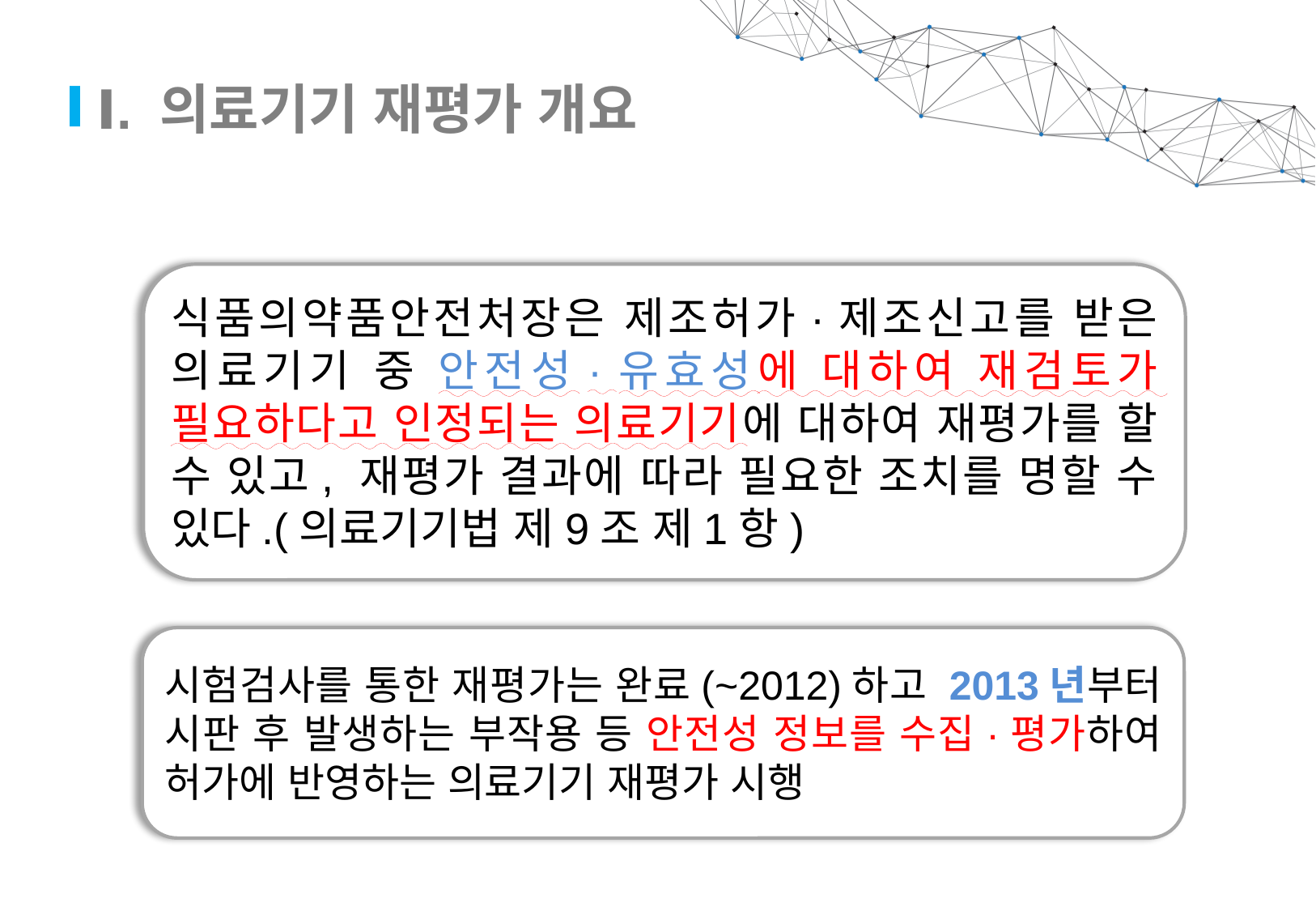

# Ⅰ. 의료기기 재평가 개요
식품의약품안전처장은 제조허가·제조신고를 받은 의료기기 중 안전성·유효성에 대하여 재검토가 필요하다고 인정되는 의료기기에 대하여 재평가를 할 수 있고, 재평가 결과에 따라 필요한 조치를 명할 수 있다.(의료기기법 제9조 제1항)

시험검사를 통한 재평가는 완료(~2012)하고 2013년부터 시판 후 발생하는 부작용 등 안전성 정보를 수집·평가하여 허가에 반영하는 의료기기 재평가 시행